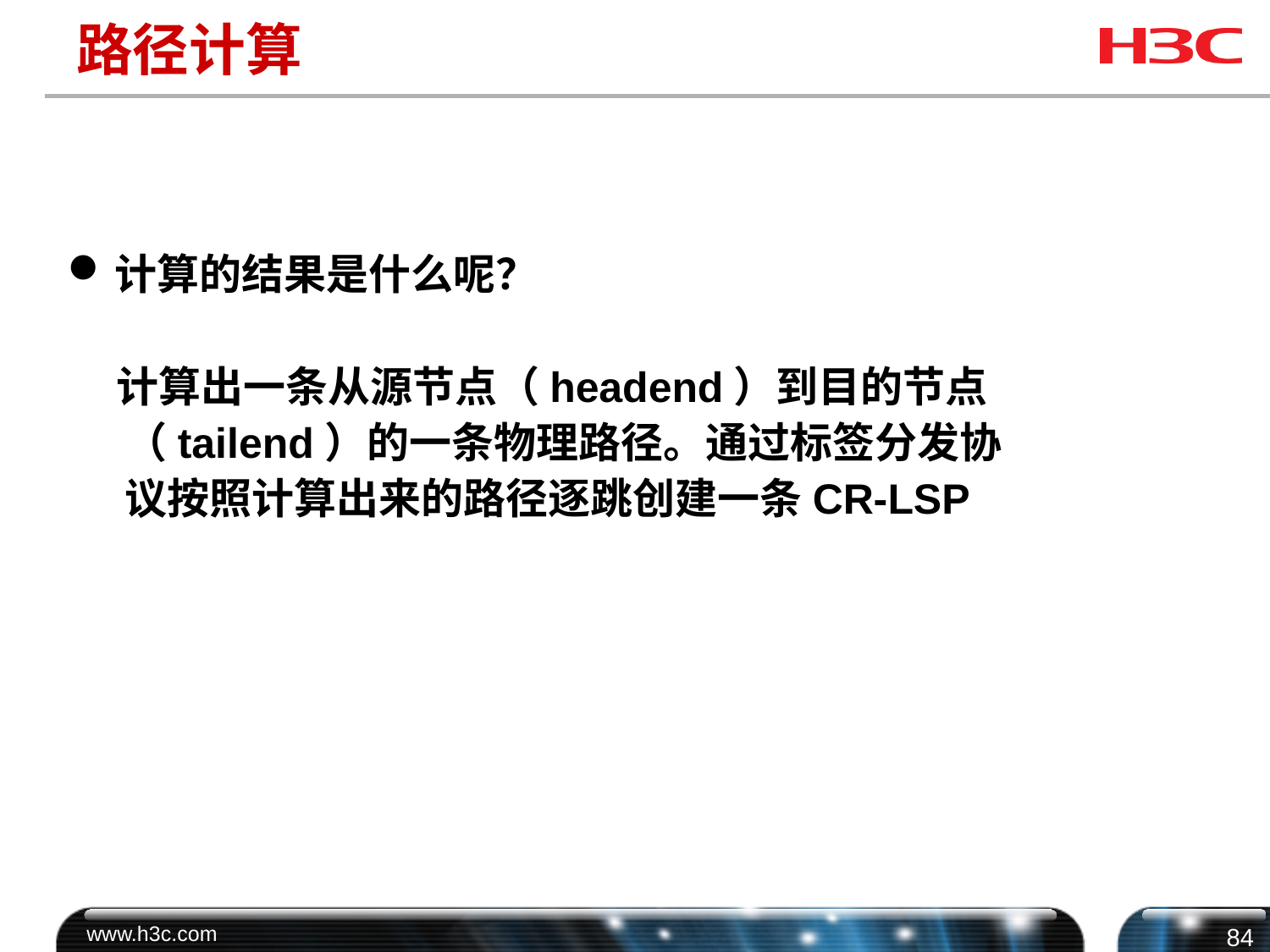

# 路径计算
计算的结果是什么呢？
   计算出一条从源节点（headend）到目的节点（tailend）的一条物理路径。通过标签分发协议按照计算出来的路径逐跳创建一条CR-LSP